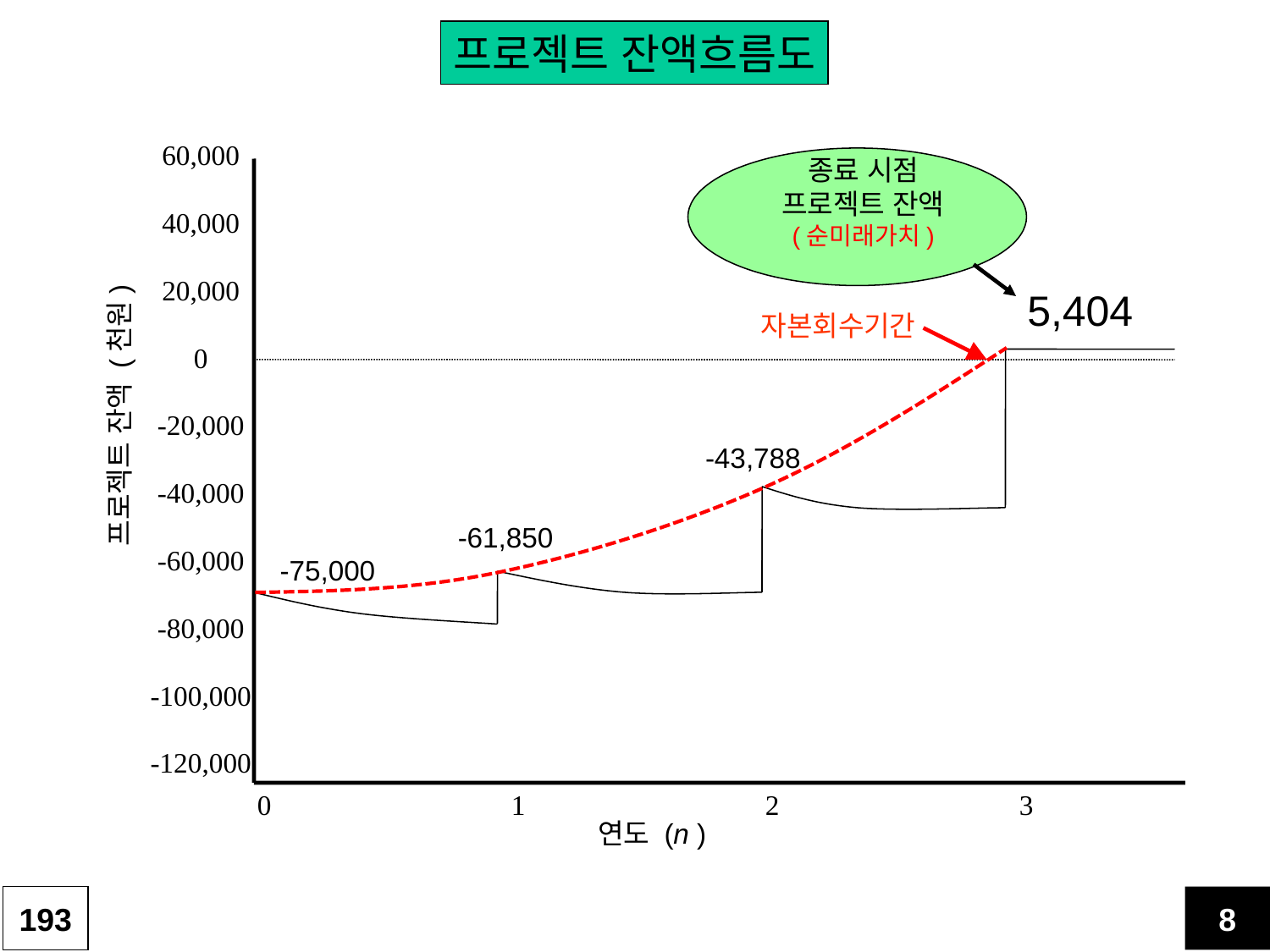

프로젝트 잔액흐름도

60,000

40,000

20,000

0

-20,000

-40,000

-60,000

-80,000

-100,000

-120,000

종료 시점
프로젝트 잔액
(순미래가치)

5,404
자본회수기간

프로젝트 잔액 (천원)
-43,788

-61,850

-75,000

0		1		2		3

연도 (n )
193
8